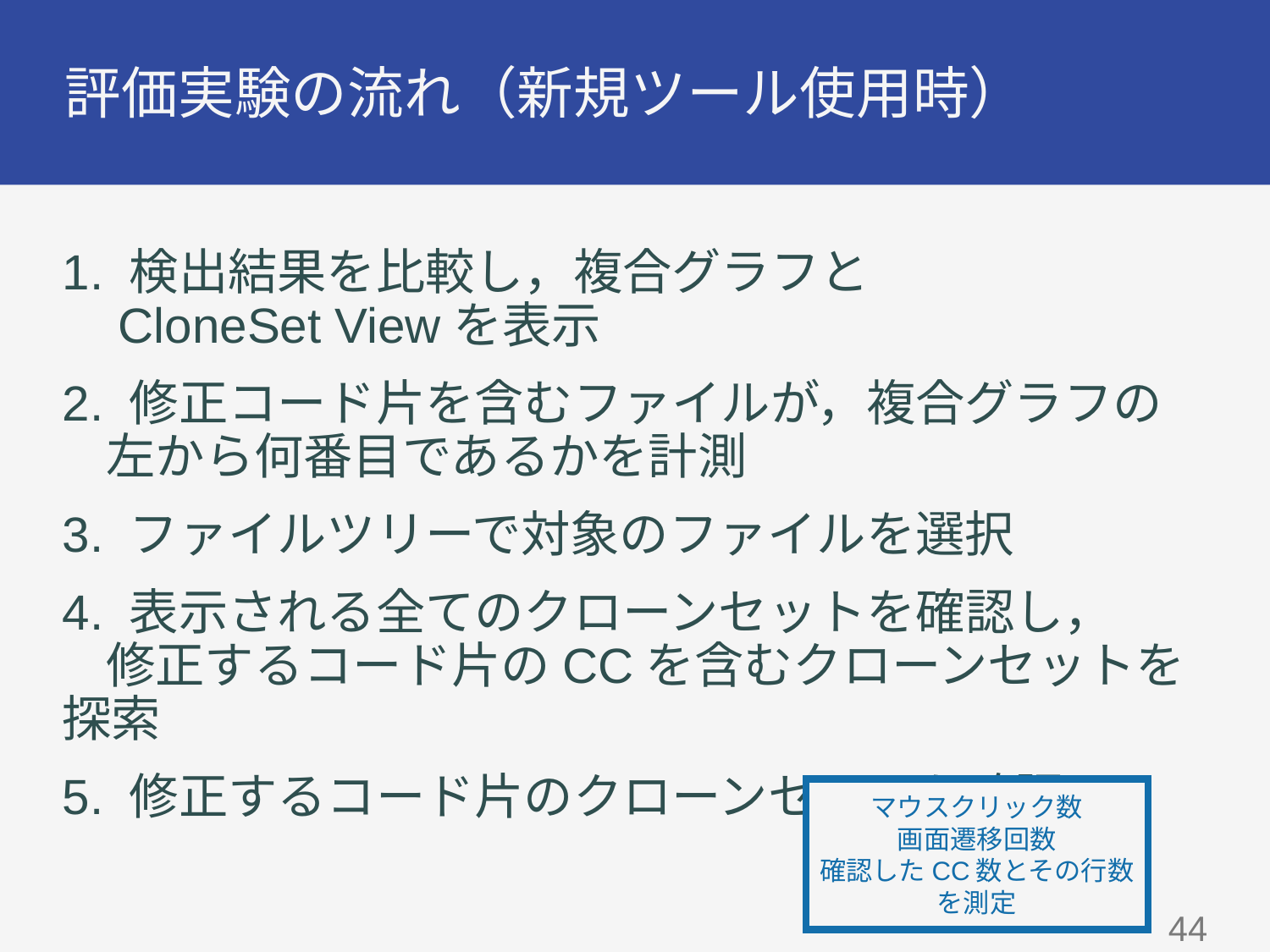

# 評価実験の流れ（新規ツール使用時）
1. 検出結果を比較し，複合グラフと
    CloneSet Viewを表示
2. 修正コード片を含むファイルが，複合グラフの
    左から何番目であるかを計測
3. ファイルツリーで対象のファイルを選択
4. 表示される全てのクローンセットを確認し，
    修正するコード片のCCを含むクローンセットを探索
5. 修正するコード片のクローンセットを確認
マウスクリック数
画面遷移回数
確認したCC数とその行数
を測定
44